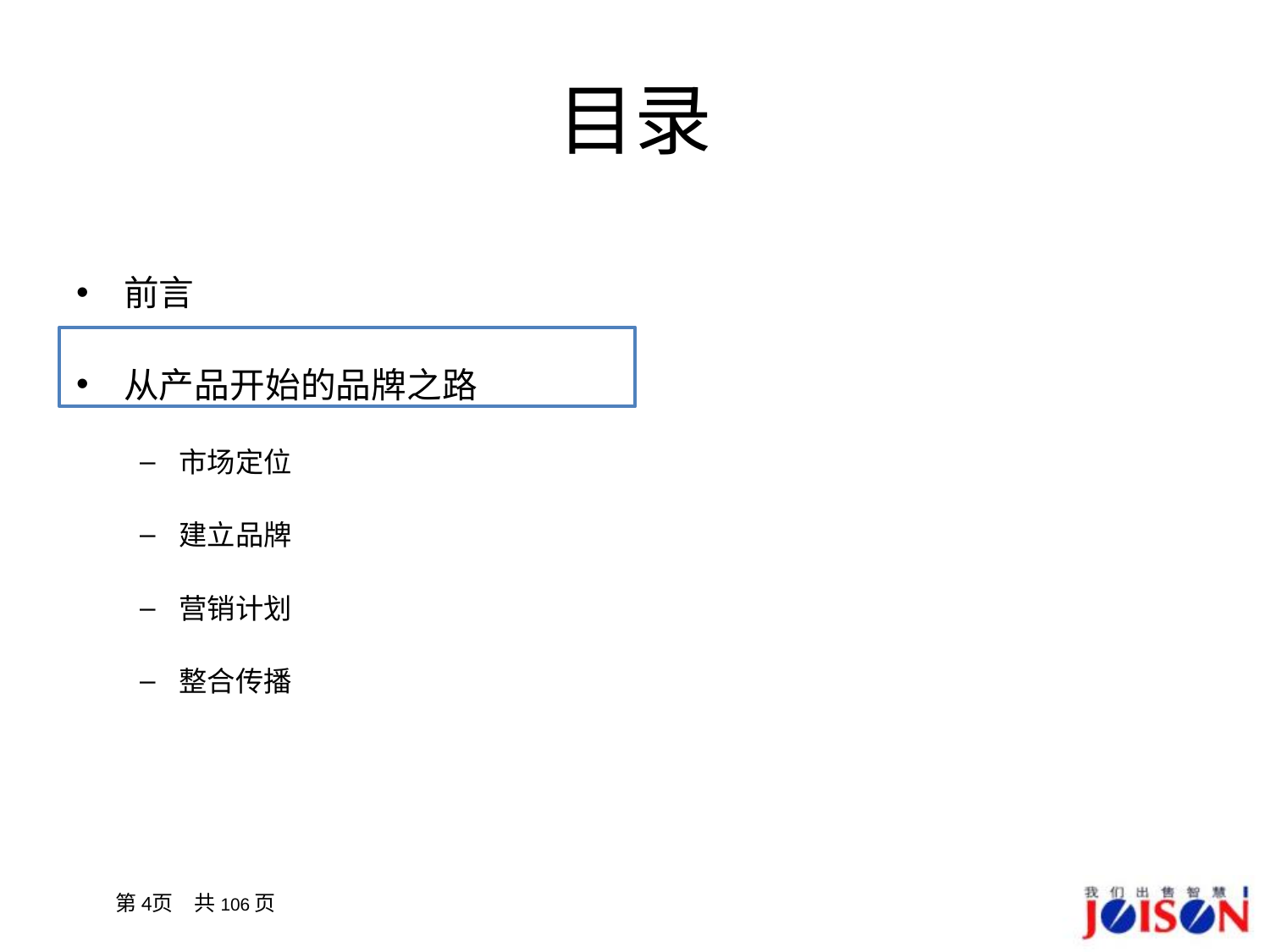

# 目录
前言
从产品开始的品牌之路
市场定位
建立品牌
营销计划
整合传播